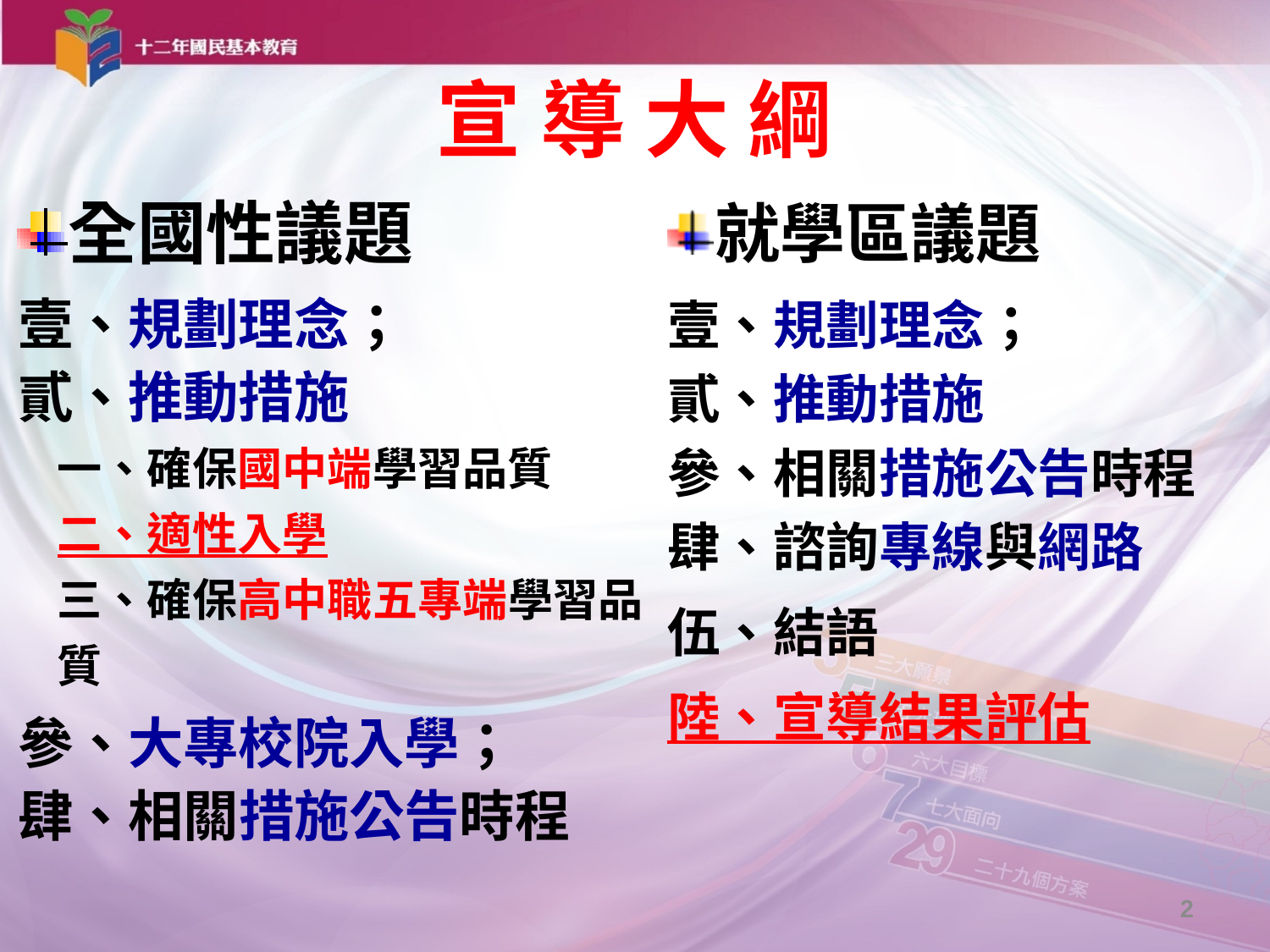

# 宣 導 大 綱
全國性議題
壹、規劃理念；
貳、推動措施
一、確保國中端學習品質
二、適性入學
三、確保高中職五專端學習品質
參、大專校院入學；
肆、相關措施公告時程
就學區議題
壹、規劃理念；
貳、推動措施
參、相關措施公告時程
肆、諮詢專線與網路
伍、結語
陸、宣導結果評估

2